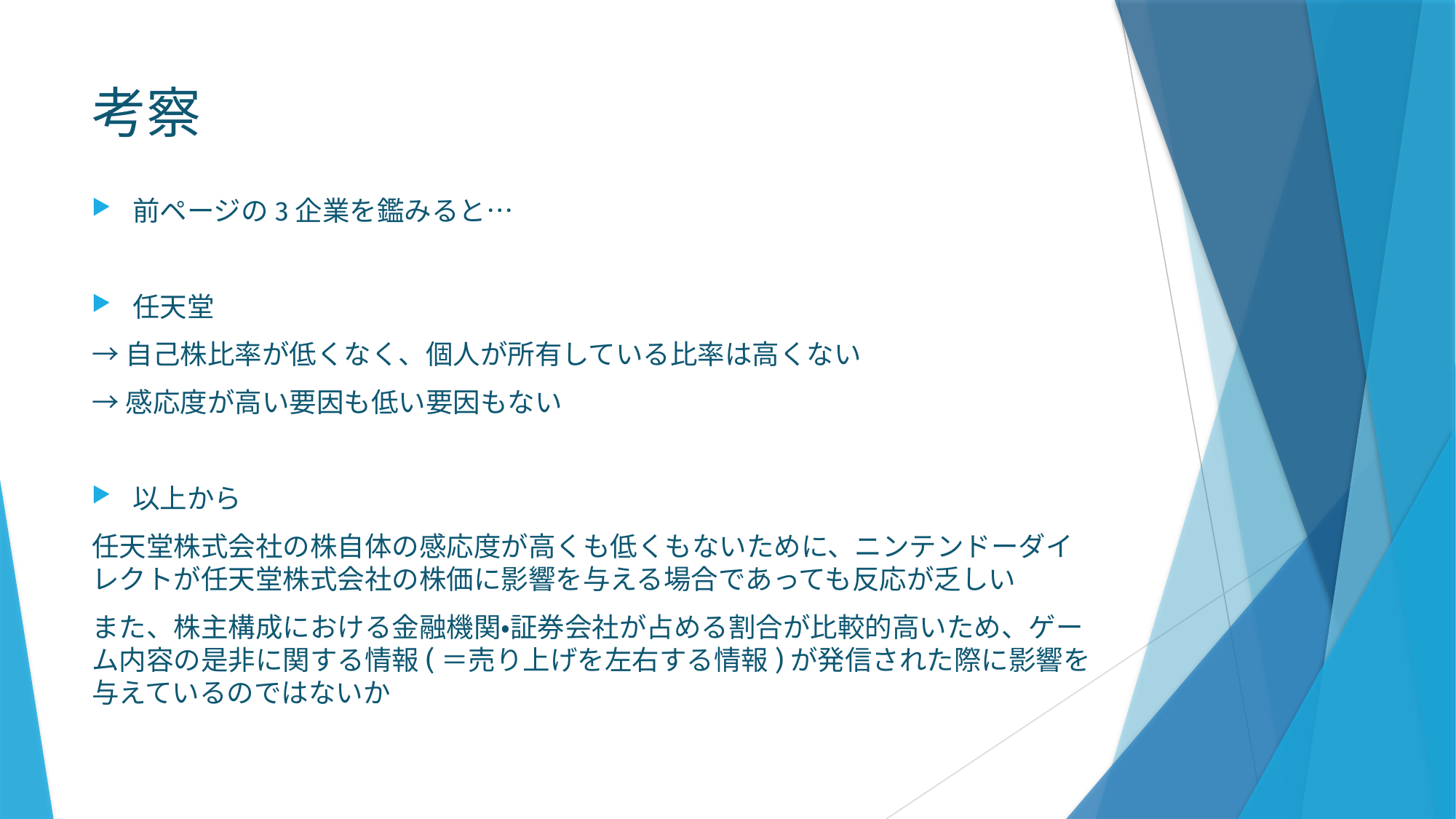

# 考察
前ページの3企業を鑑みると…

任天堂
→自己株比率が低くなく、個人が所有している比率は高くない
→感応度が高い要因も低い要因もない

以上から
任天堂株式会社の株自体の感応度が高くも低くもないために、ニンテンドーダイレクトが任天堂株式会社の株価に影響を与える場合であっても反応が乏しい
また、株主構成における金融機関・証券会社が占める割合が比較的高いため、ゲーム内容の是非に関する情報(＝売り上げを左右する情報)が発信された際に影響を与えているのではないか